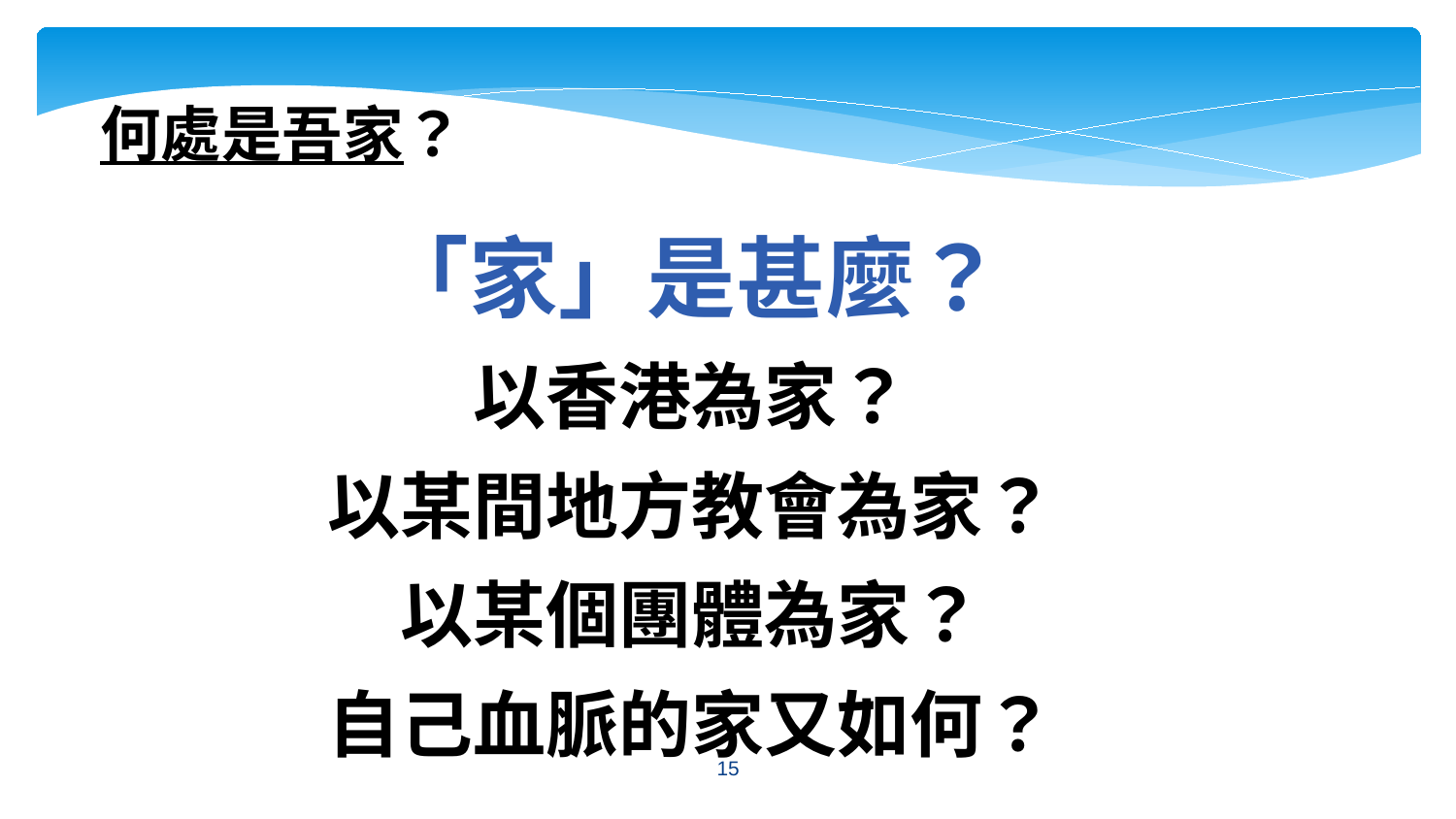

何處是吾家？
「家」是甚麼？
以香港為家？
以某間地方教會為家？
以某個團體為家？
自己血脈的家又如何？
15